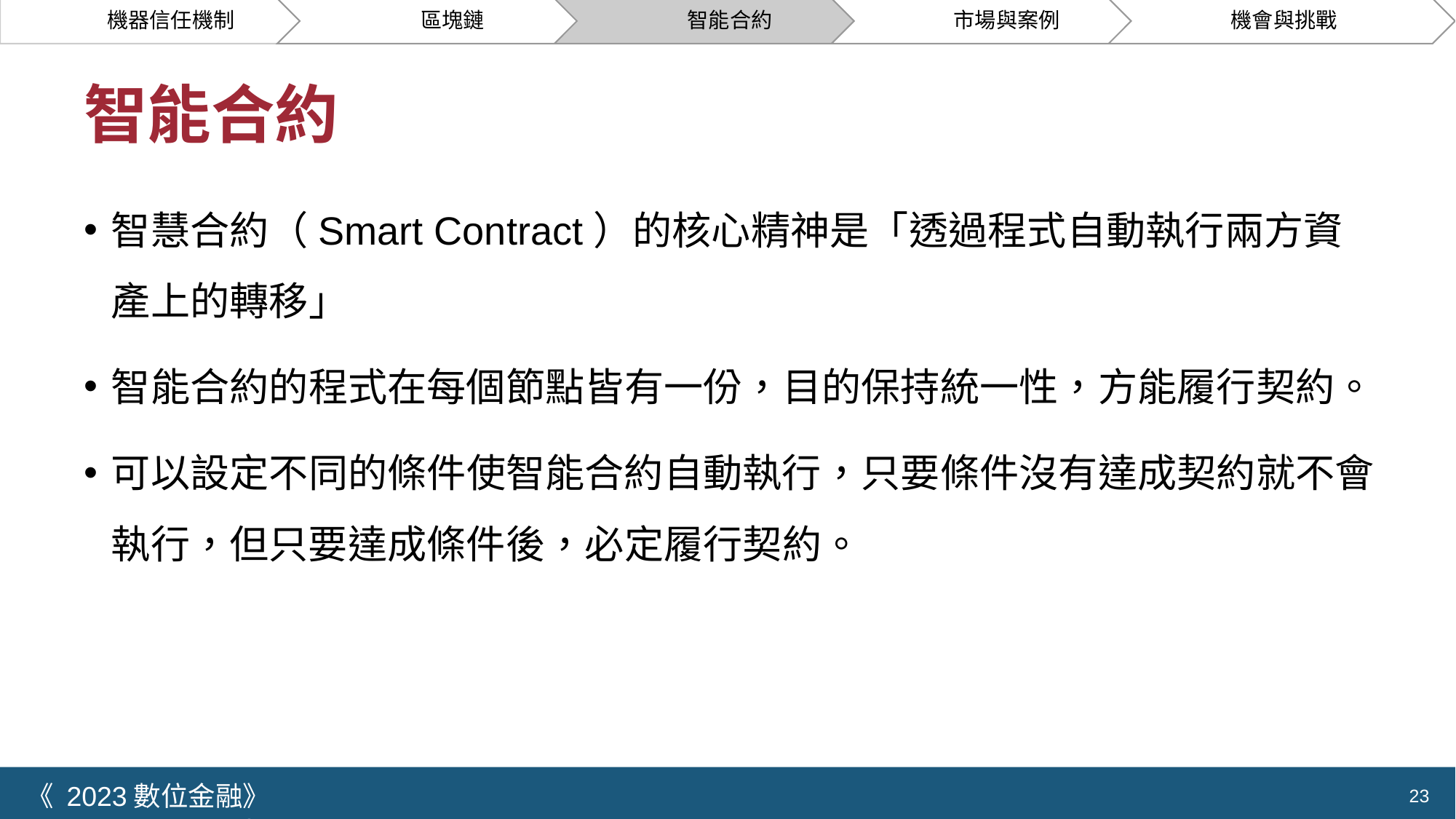

機器信任機制
區塊鏈
智能合約
市場與案例
機會與挑戰
# 智能合約
智慧合約（Smart Contract）的核心精神是「透過程式自動執行兩方資產上的轉移」
智能合約的程式在每個節點皆有一份，目的保持統一性，方能履行契約。
可以設定不同的條件使智能合約自動執行，只要條件沒有達成契約就不會執行，但只要達成條件後，必定履行契約。

《 2023數位金融》                                                                                                                                            	NYCU.IIM.IEBI Lab
23